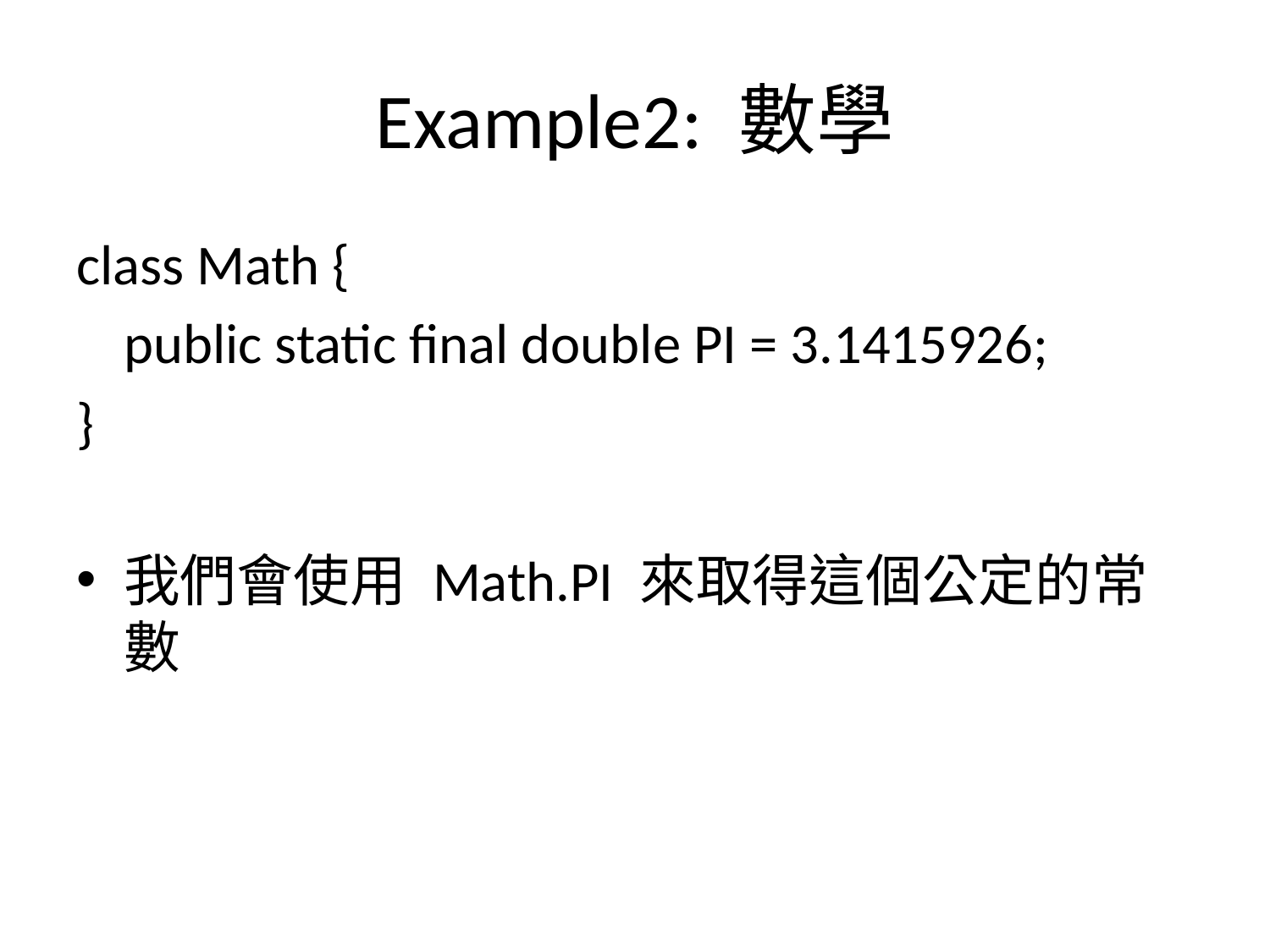

# Example2: 數學
class Math {
	public static final double PI = 3.1415926;
}

我們會使用 Math.PI 來取得這個公定的常數